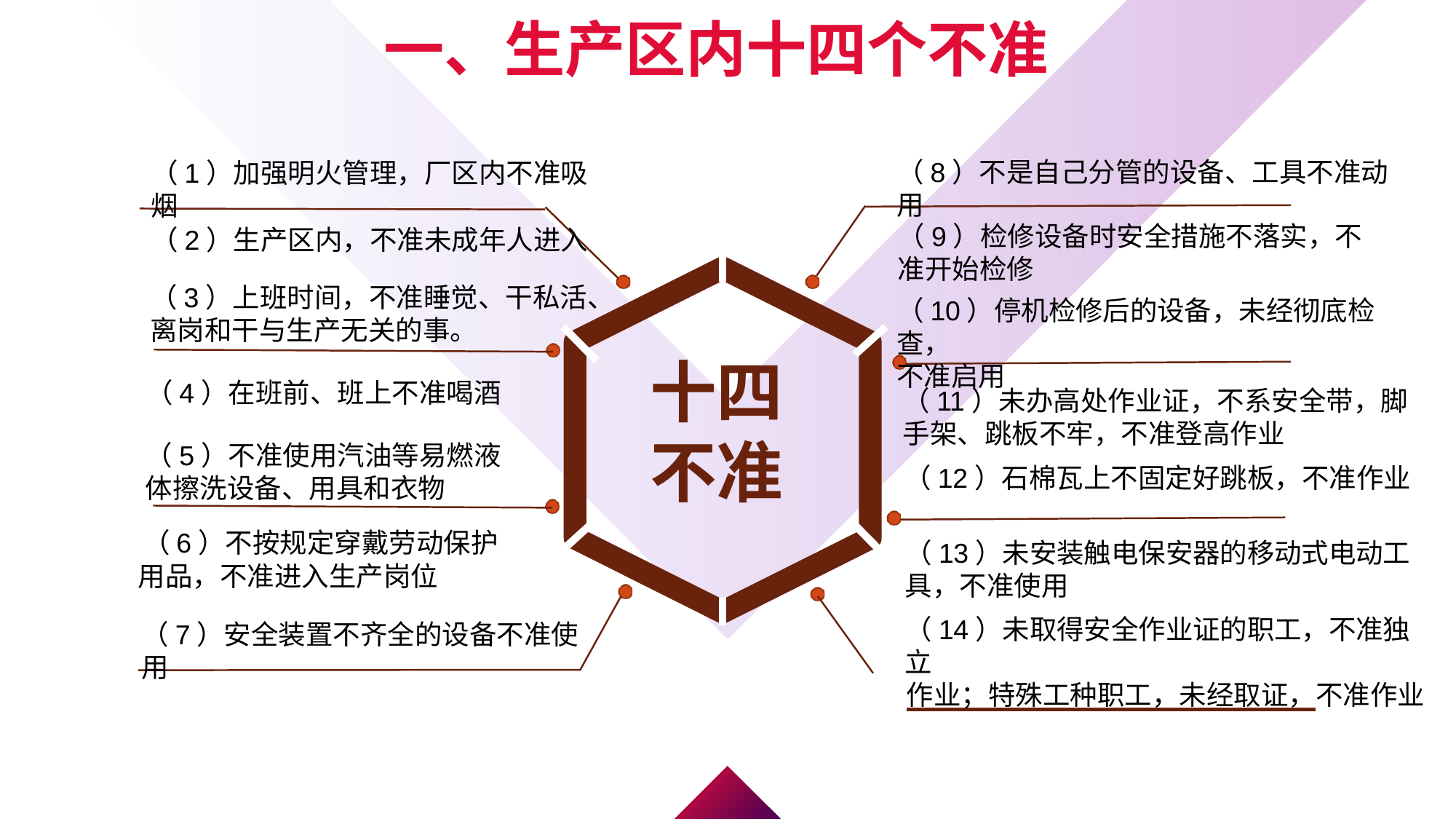

一、生产区内十四个不准
（8）不是自己分管的设备、工具不准动用
（1）加强明火管理，厂区内不准吸烟

（9）检修设备时安全措施不落实，不准开始检修
（10）停机检修后的设备，未经彻底检查，
不准启用
（2）生产区内，不准未成年人进入

（3）上班时间，不准睡觉、干私活、离岗和干与生产无关的事。

十四不准

（4）在班前、班上不准喝酒
（11）未办高处作业证，不系安全带，脚手架、跳板不牢，不准登高作业
（12）石棉瓦上不固定好跳板，不准作业
（5）不准使用汽油等易燃液体擦洗设备、用具和衣物

（6）不按规定穿戴劳动保护用品，不准进入生产岗位

（13）未安装触电保安器的移动式电动工
具，不准使用
（14）未取得安全作业证的职工，不准独立
	作业；特殊工种职工，未经取证，不准作业

（7）安全装置不齐全的设备不准使用